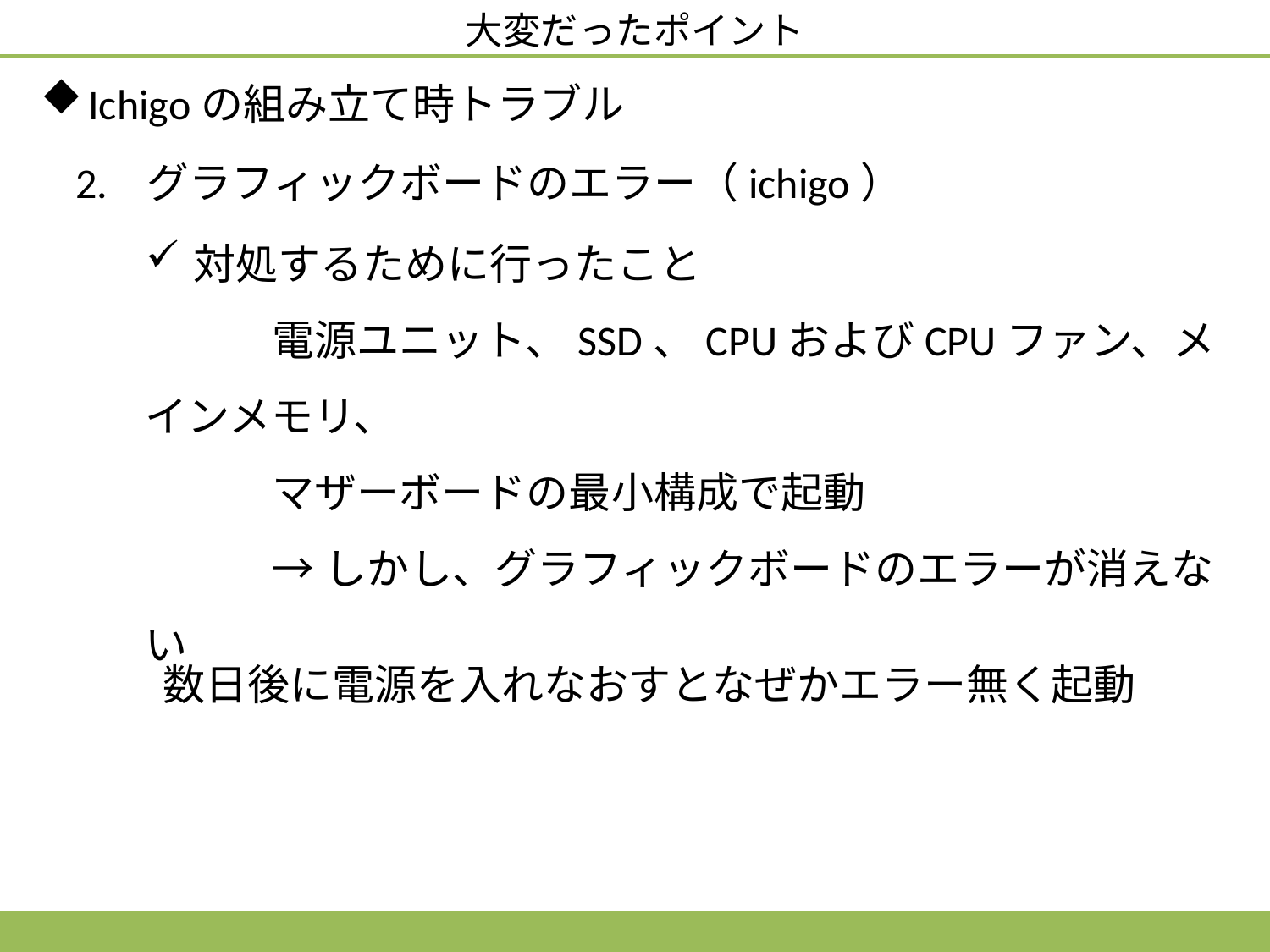

大変だったポイント
Ichigoの組み立て時トラブル
2.   グラフィックボードのエラー（ichigo）
対処するために行ったこと
	電源ユニット、SSD、CPUおよびCPUファン、メインメモリ、
	マザーボードの最小構成で起動
	→しかし、グラフィックボードのエラーが消えない
数日後に電源を入れなおすとなぜかエラー無く起動